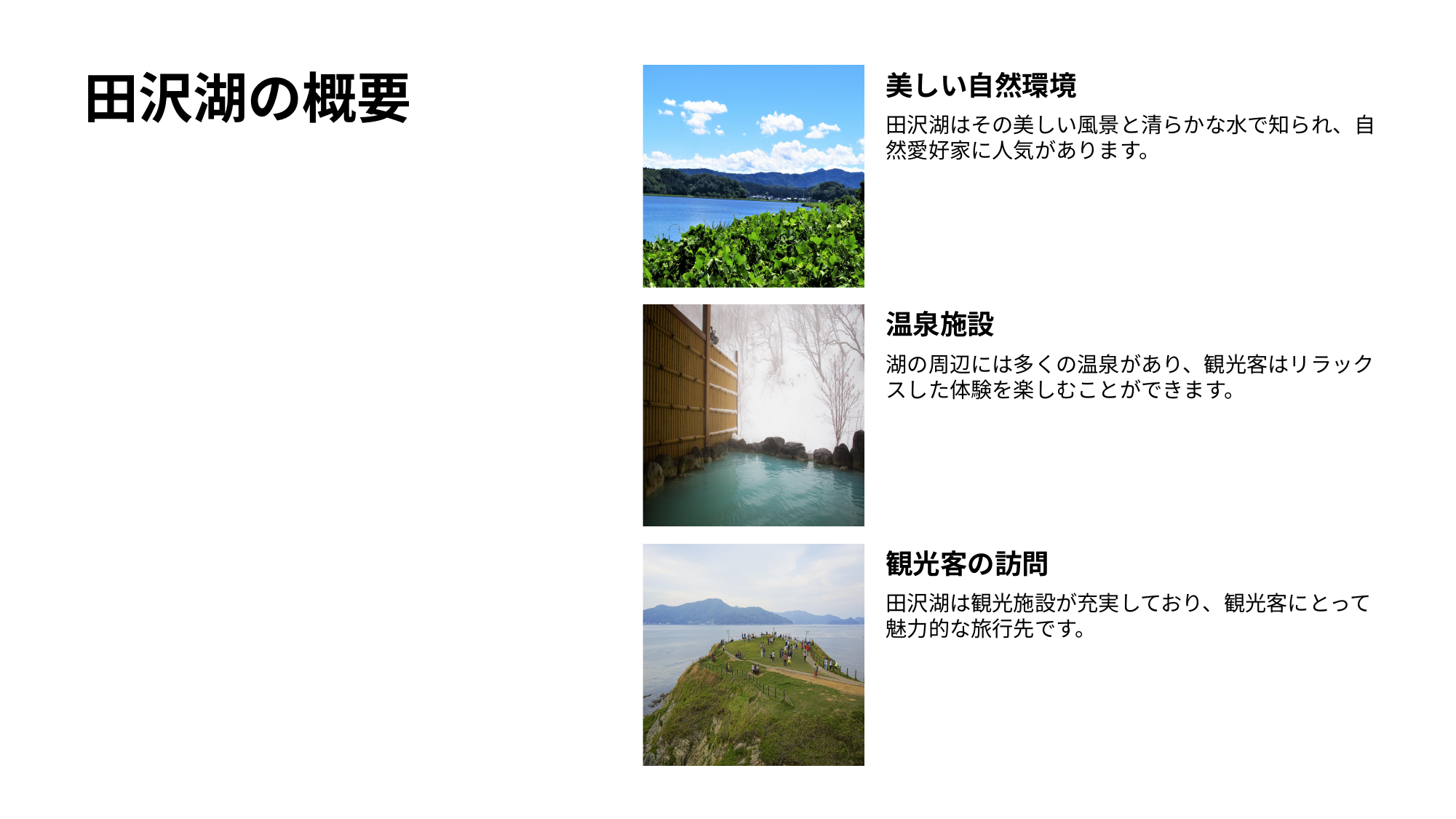

# 田沢湖の概要
美しい自然環境
田沢湖はその美しい風景と清らかな水で知られ、自然愛好家に人気があります。
温泉施設
湖の周辺には多くの温泉があり、観光客はリラックスした体験を楽しむことができます。
観光客の訪問
田沢湖は観光施設が充実しており、観光客にとって魅力的な旅行先です。